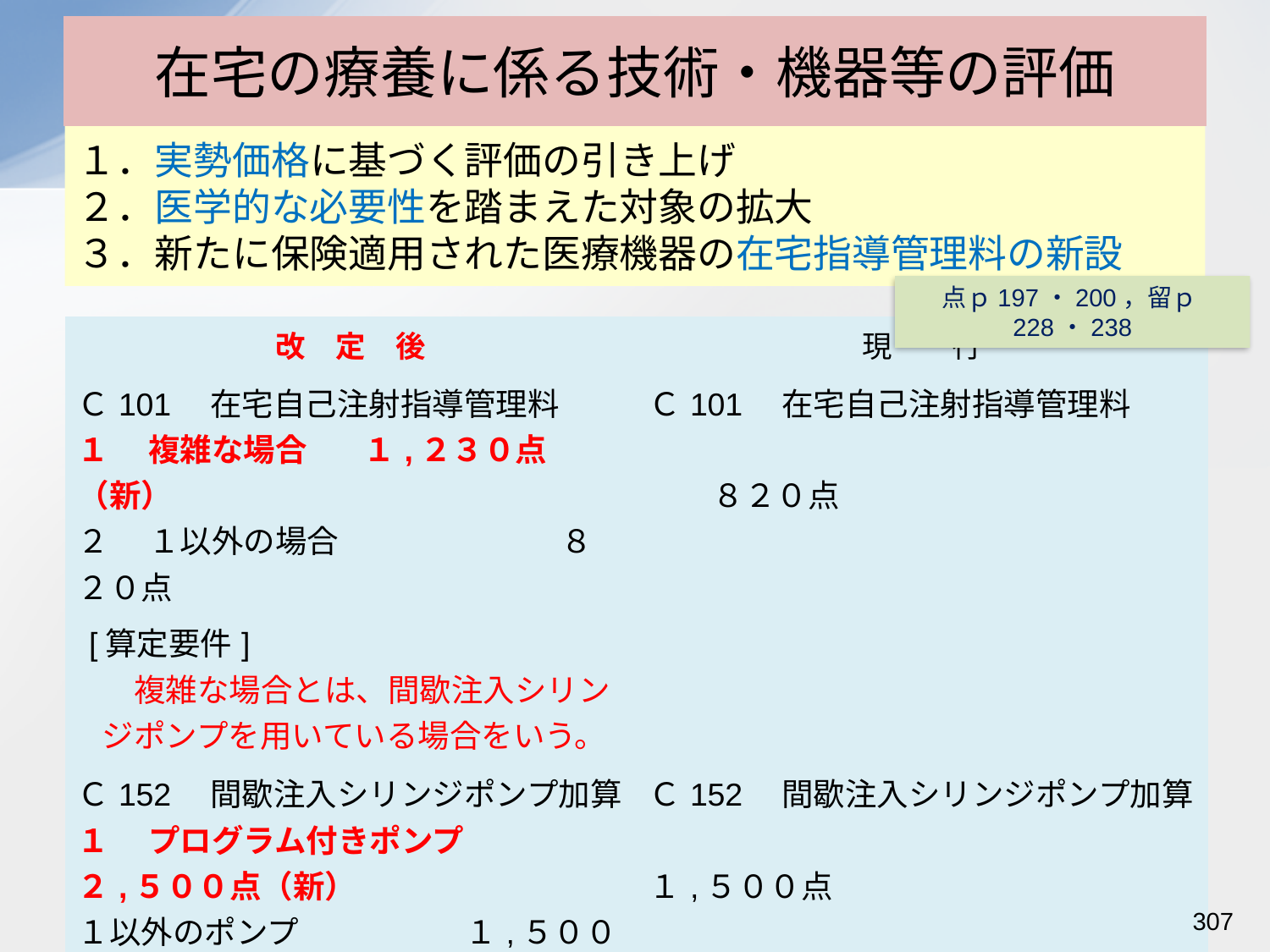

# 在宅の療養に係る技術・機器等の評価
１．実勢価格に基づく評価の引き上げ
２．医学的な必要性を踏まえた対象の拡大
３．新たに保険適用された医療機器の在宅指導管理料の新設
点ｐ197・200，留ｐ228・238
| 改　定　後 | 現　　行 |
| --- | --- |
| Ｃ101　在宅自己注射指導管理料 １ 　複雑な場合 　１,２３０点（新） ２ 　１以外の場合　　　　　　　８２０点 [算定要件] 　複雑な場合とは、間歇注入シリンジポンプを用いている場合をいう。 | Ｃ101　在宅自己注射指導管理料 　　　　　　　　　　　　　　　　　　　８２０点 |
| Ｃ152　間歇注入シリンジポンプ加算 １ 　プログラム付きポンプ ２,５００点（新） １以外のポンプ 　　　　　１,５００点 [算定要件] 　プログラム付きのポンプとは、自動でボーラス投与が行えるようなプログラムを設定できるものをいう。 | Ｃ152　間歇注入シリンジポンプ加算 　　　　　　　　　　　　１,５００点 |
307